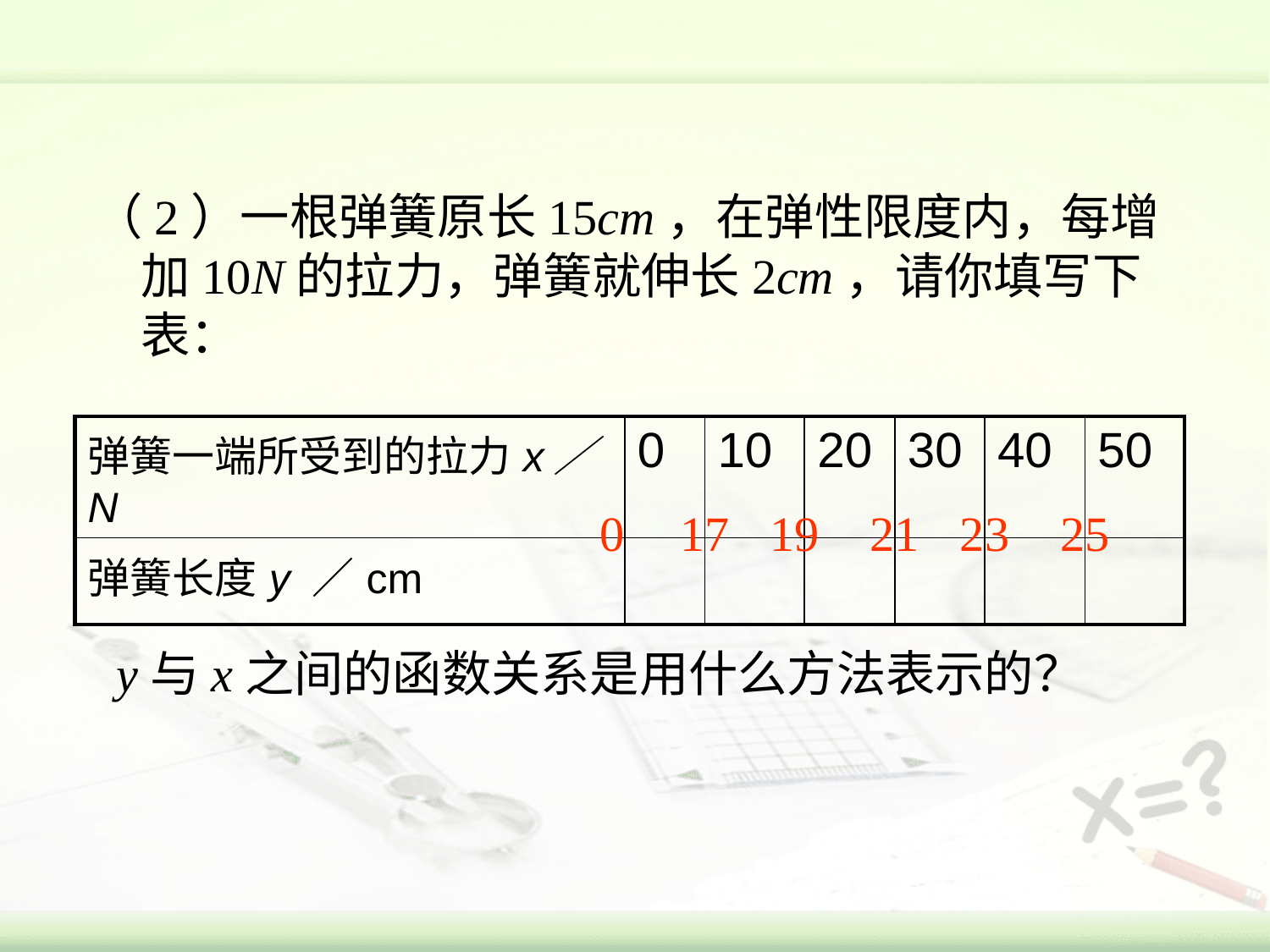

（2）一根弹簧原长15cm，在弹性限度内，每增加10N的拉力，弹簧就伸长2cm，请你填写下表：
| 弹簧一端所受到的拉力x／N | 0 | 10 | 20 | 30 | 40 | 50 |
| --- | --- | --- | --- | --- | --- | --- |
| 弹簧长度y ／cm |  |  |  |  |  |  |
0
17
19
21
23
25
y与x之间的函数关系是用什么方法表示的？